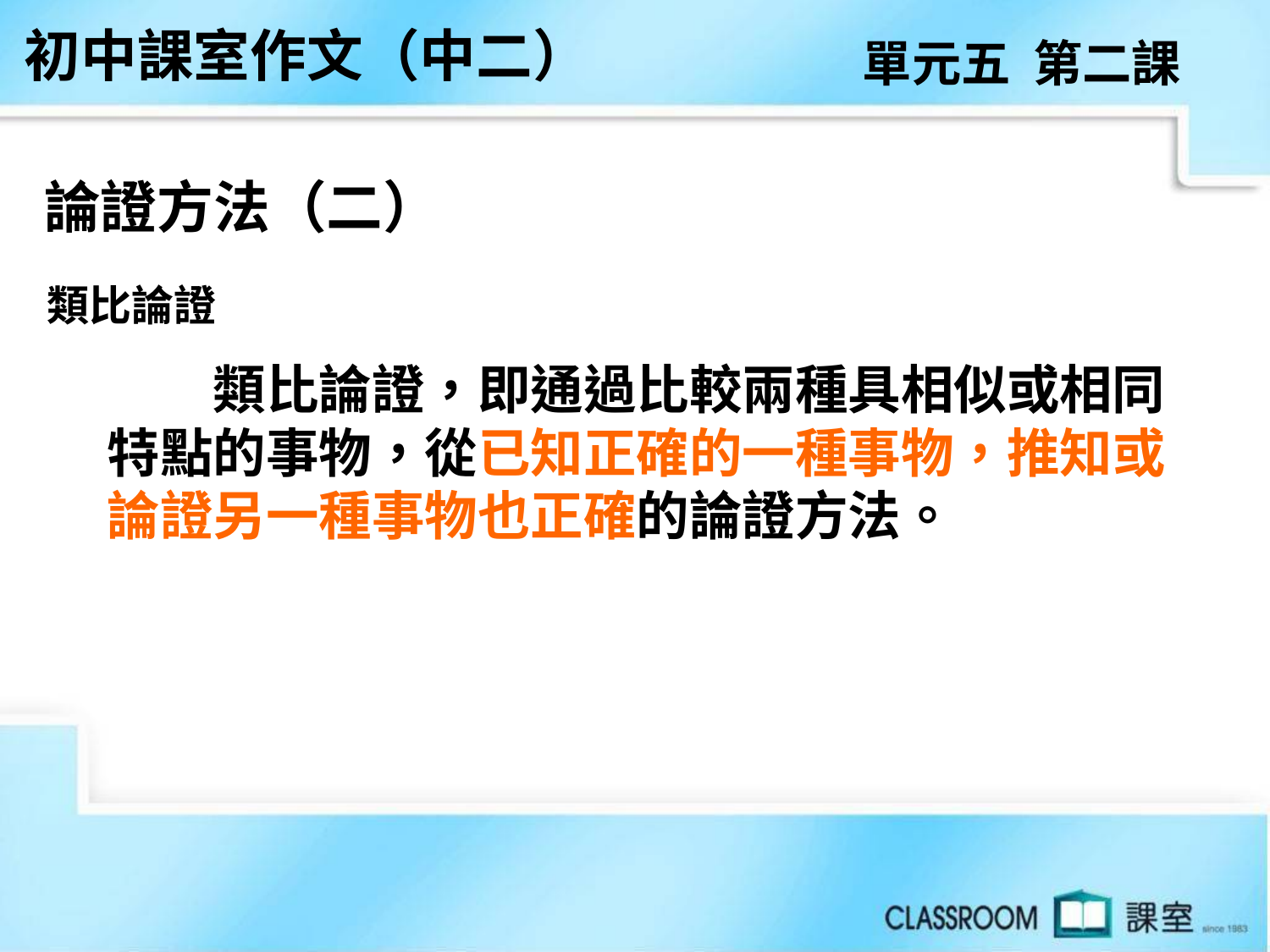

初中課室作文（中二）
單元五  第二課
論證方法（二）
類比論證
　　類比論證，即通過比較兩種具相似或相同
特點的事物，從已知正確的一種事物，推知或
論證另一種事物也正確的論證方法。